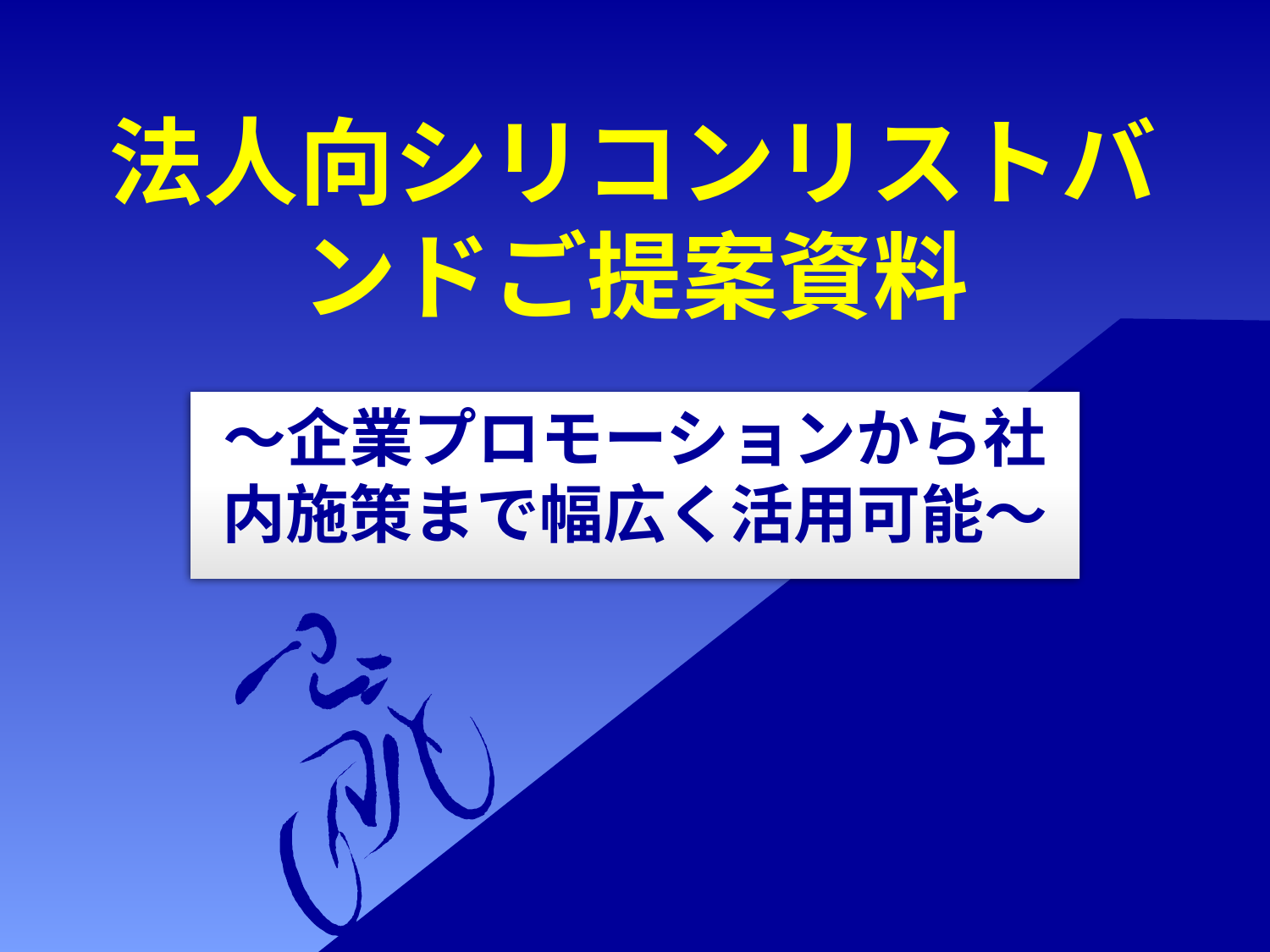

# 法人向シリコンリストバンドご提案資料
～企業プロモーションから社内施策まで幅広く活用可能～